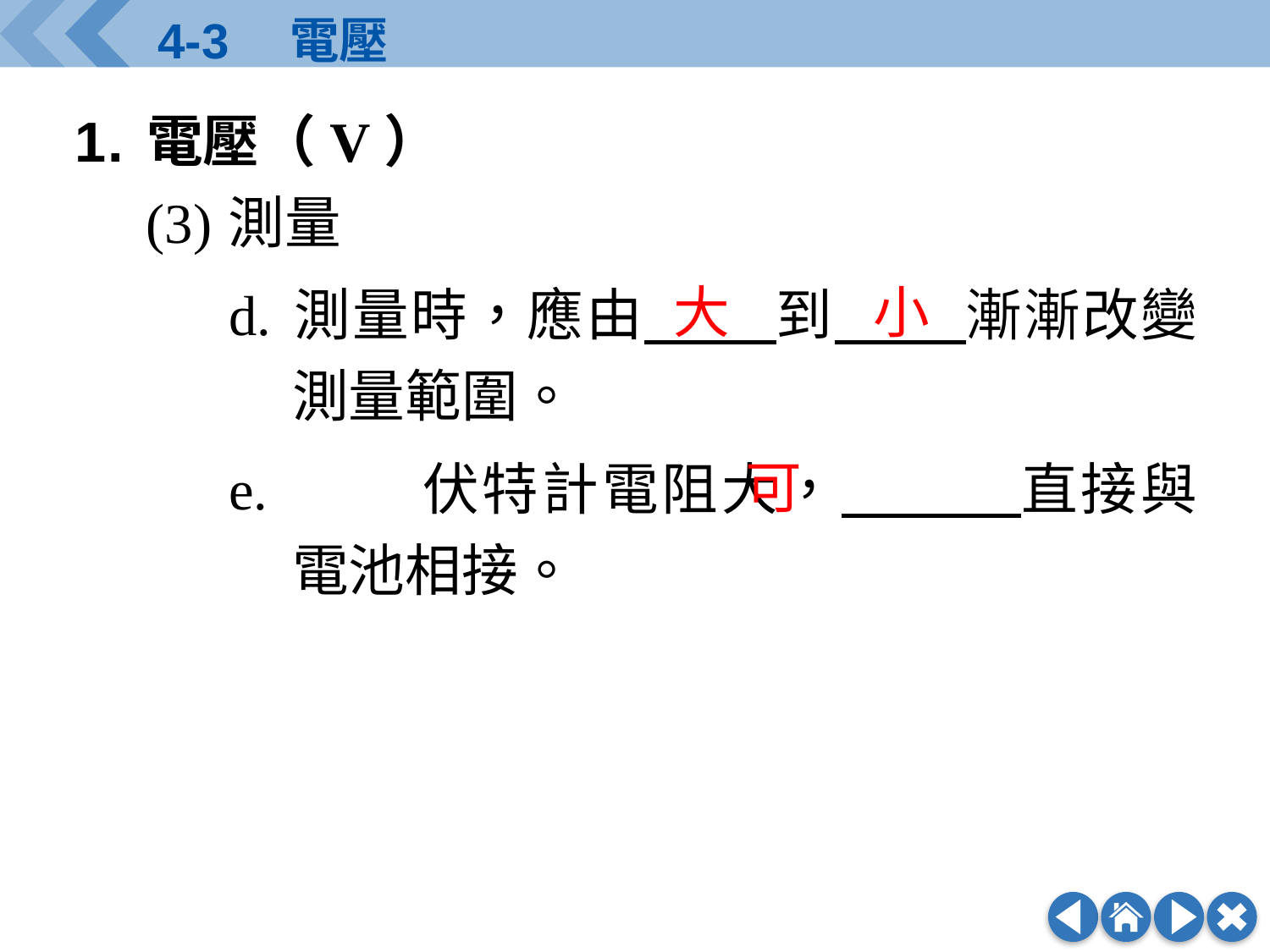

電壓（V）
(3)	測量
d.	測量時，應由　　 到　 　漸漸改變測量範圍。
e.		伏特計電阻大，　　　直接與電池相接。
大
小
可